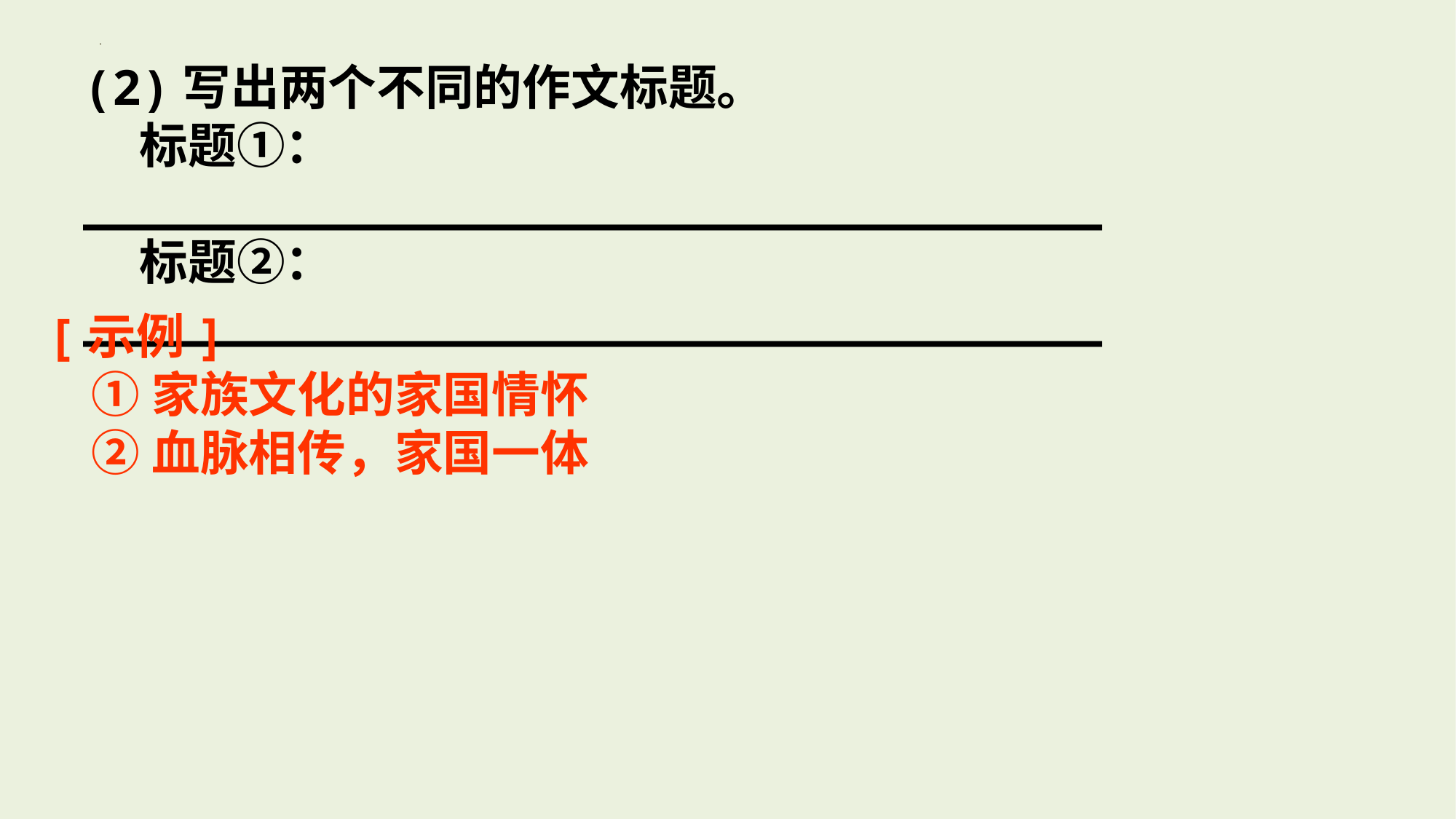

(2)写出两个不同的作文标题。
    标题①：___________________________________
    标题②：___________________________________
[示例]
    ①家族文化的家国情怀
    ②血脉相传，家国一体